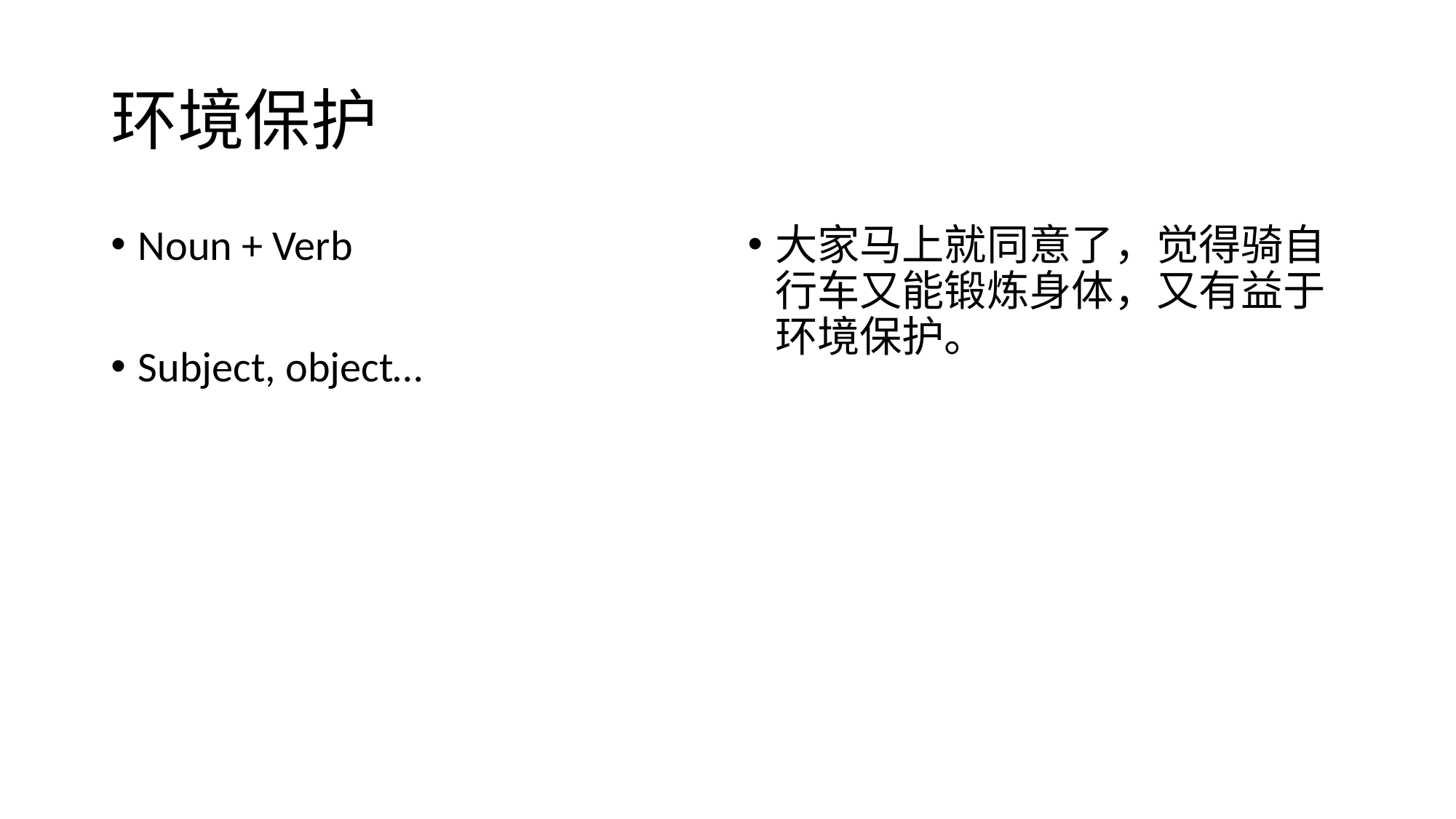

# 环境保护
Noun + Verb

Subject, object…

大家马上就同意了，觉得骑自行车又能锻炼身体，又有益于环境保护。